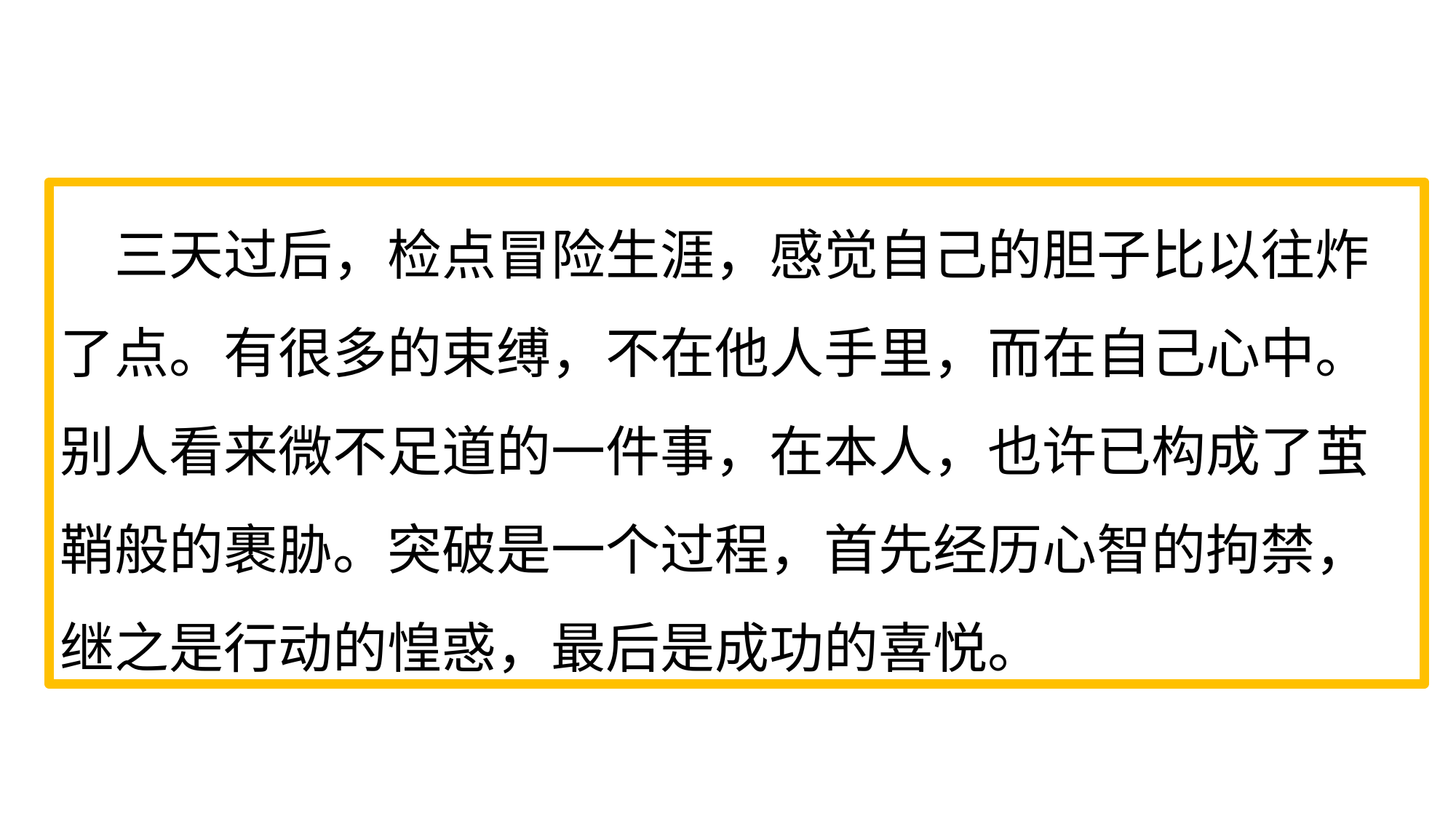

三天过后，检点冒险生涯，感觉自己的胆子比以往炸了点。有很多的束缚，不在他人手里，而在自己心中。别人看来微不足道的一件事，在本人，也许已构成了茧鞘般的裹胁。突破是一个过程，首先经历心智的拘禁，继之是行动的惶惑，最后是成功的喜悦。